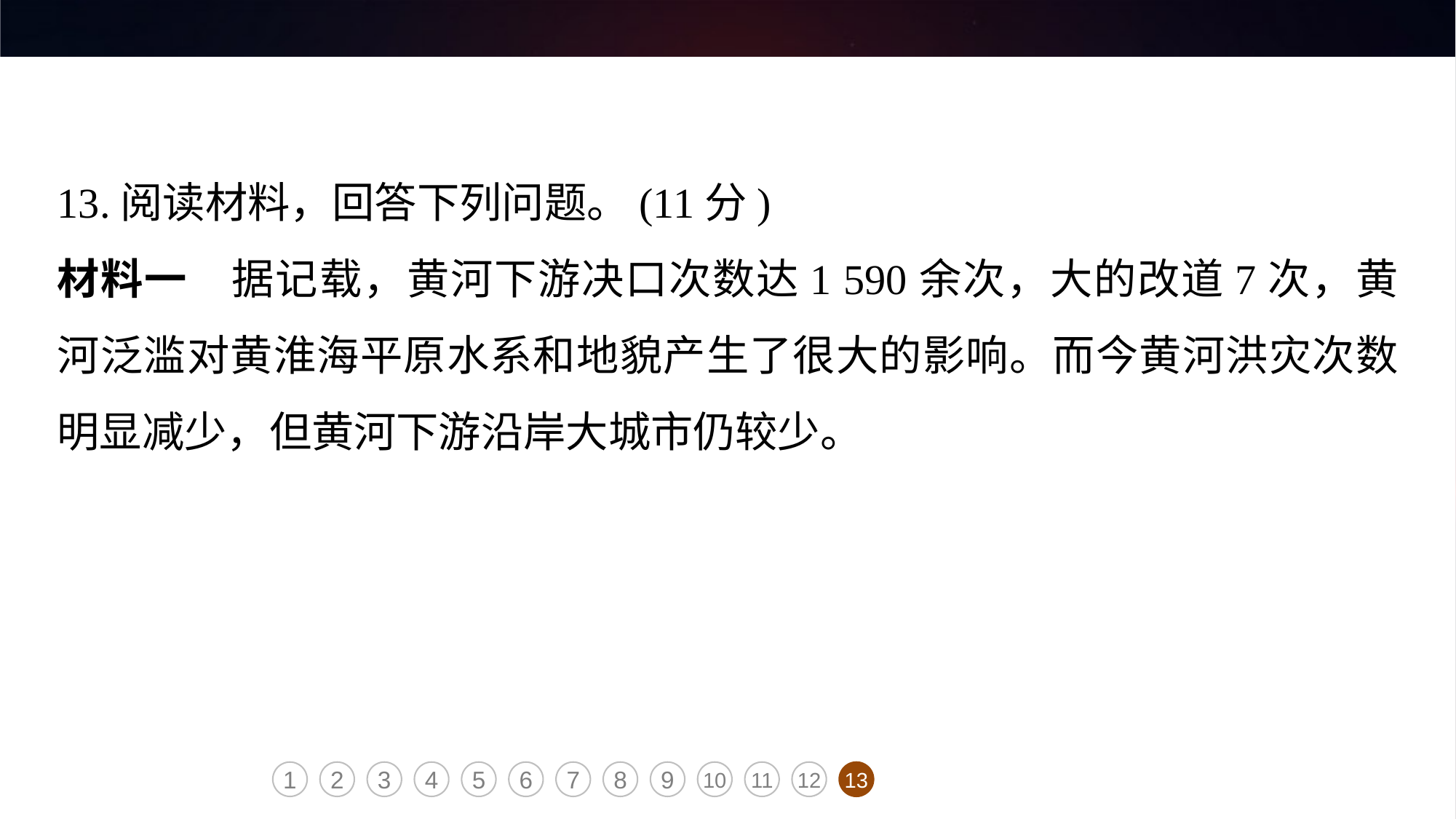

13.阅读材料，回答下列问题。(11分)
材料一　据记载，黄河下游决口次数达1 590余次，大的改道7次，黄河泛滥对黄淮海平原水系和地貌产生了很大的影响。而今黄河洪灾次数明显减少，但黄河下游沿岸大城市仍较少。
1
2
3
4
5
6
7
8
9
10
11
12
13